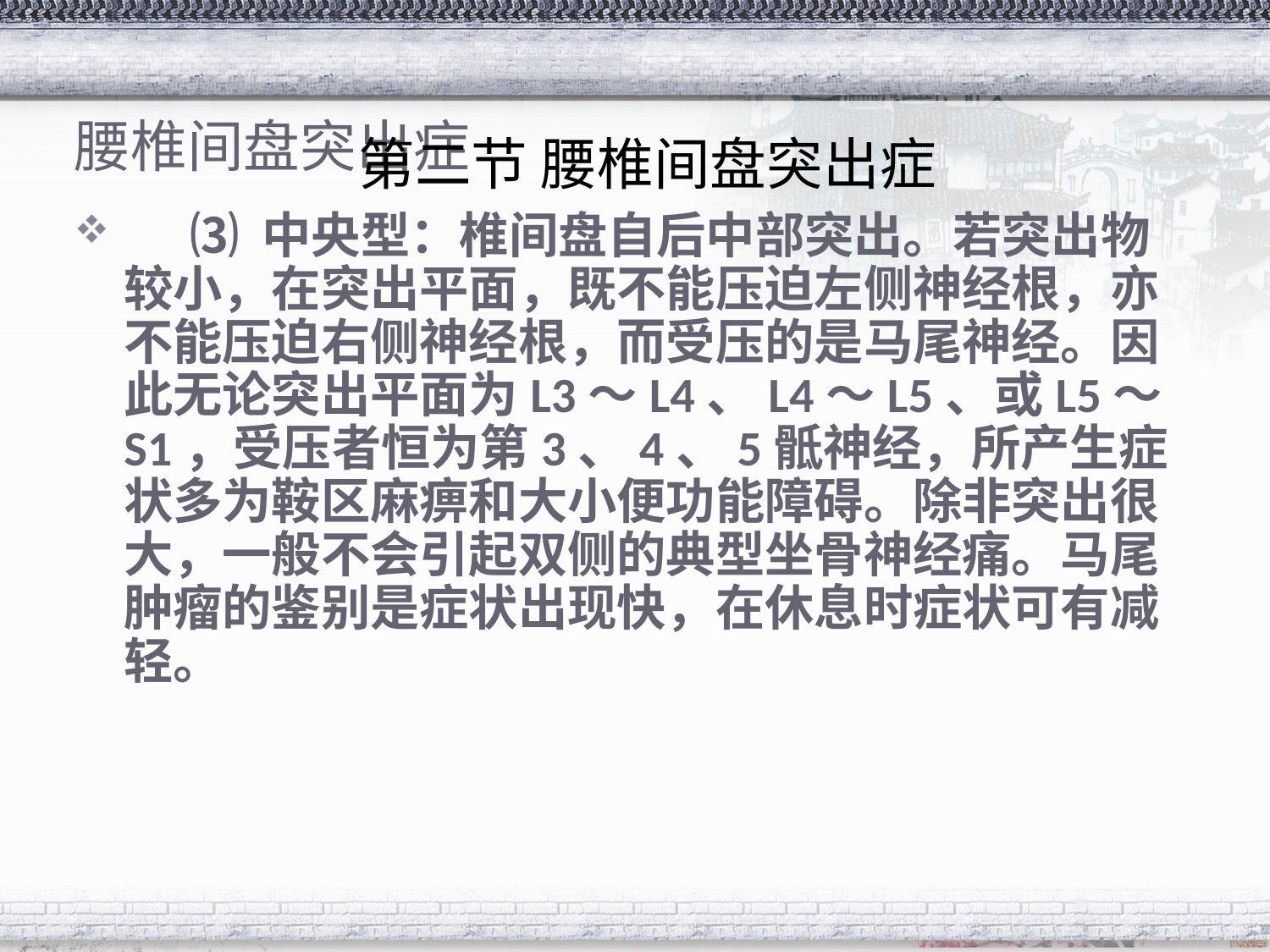

# 腰椎间盘突出症
第二节 腰椎间盘突出症
      ⑶ 中央型：椎间盘自后中部突出。若突出物较小，在突出平面，既不能压迫左侧神经根，亦不能压迫右侧神经根，而受压的是马尾神经。因此无论突出平面为L3～L4、L4～L5、或L5～S1，受压者恒为第3、4、5骶神经，所产生症状多为鞍区麻痹和大小便功能障碍。除非突出很大，一般不会引起双侧的典型坐骨神经痛。马尾肿瘤的鉴别是症状出现快，在休息时症状可有减轻。